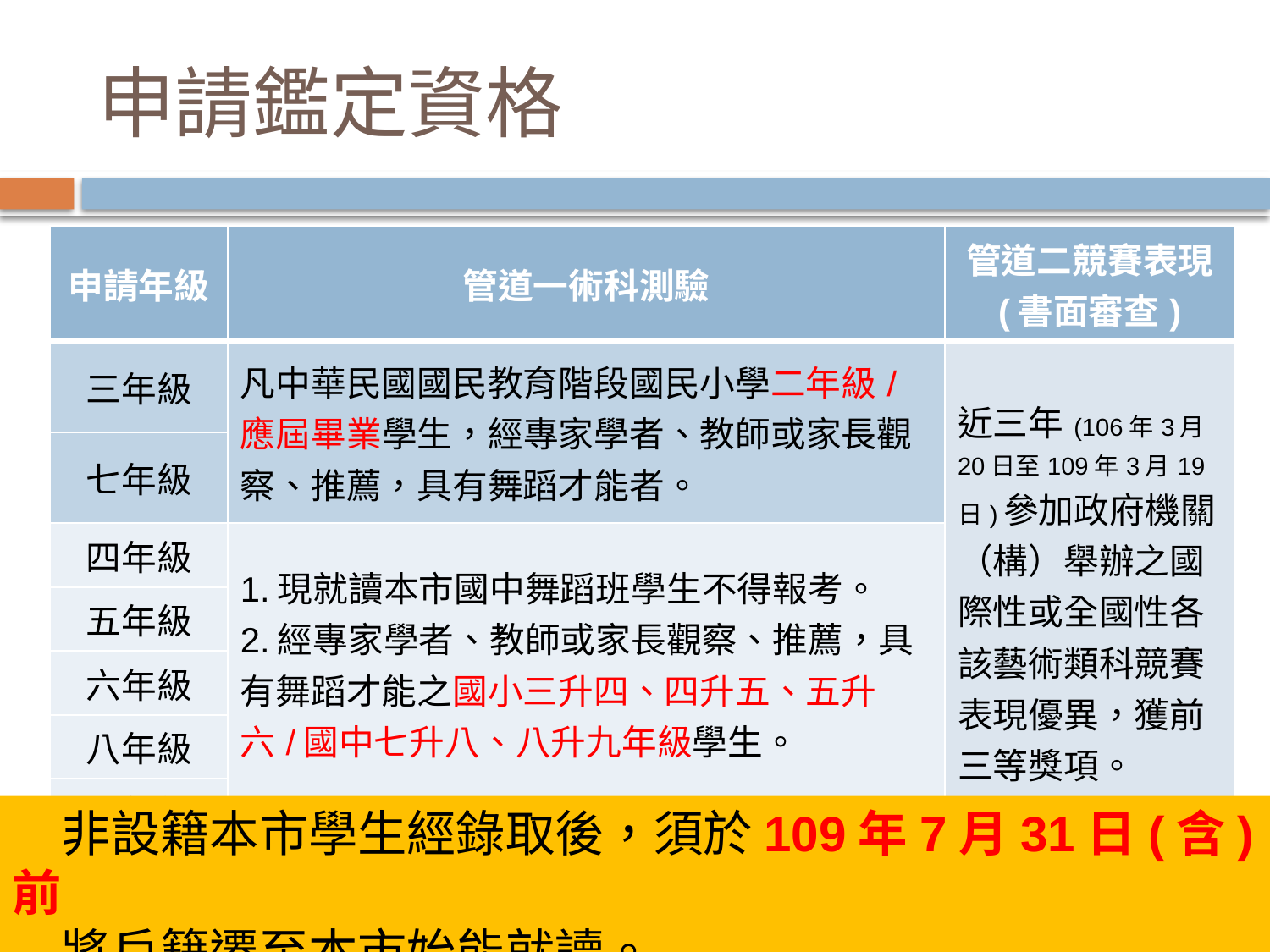

# 申請鑑定資格
| 申請年級 | 管道一術科測驗 | 管道二競賽表現 (書面審查) |
| --- | --- | --- |
| 三年級 | 凡中華民國國民教育階段國民小學二年級/ 應屆畢業學生，經專家學者、教師或家長觀察、推薦，具有舞蹈才能者。 | 近三年(106年3月20日至109年3月19日)參加政府機關（構）舉辦之國際性或全國性各該藝術類科競賽表現優異，獲前三等獎項。 |
| 七年級 |  |  |
| 四年級 | 1.現就讀本市國中舞蹈班學生不得報考。 2.經專家學者、教師或家長觀察、推薦，具有舞蹈才能之國小三升四、四升五、五升六/國中七升八、八升九年級學生。 |  |
| 五年級 |  |  |
| 六年級 |  |  |
| 八年級 |  |  |
| 九年級 |  |  |
　非設籍本市學生經錄取後，須於109年7月31日(含)前
　將戶籍遷至本市始能就讀。